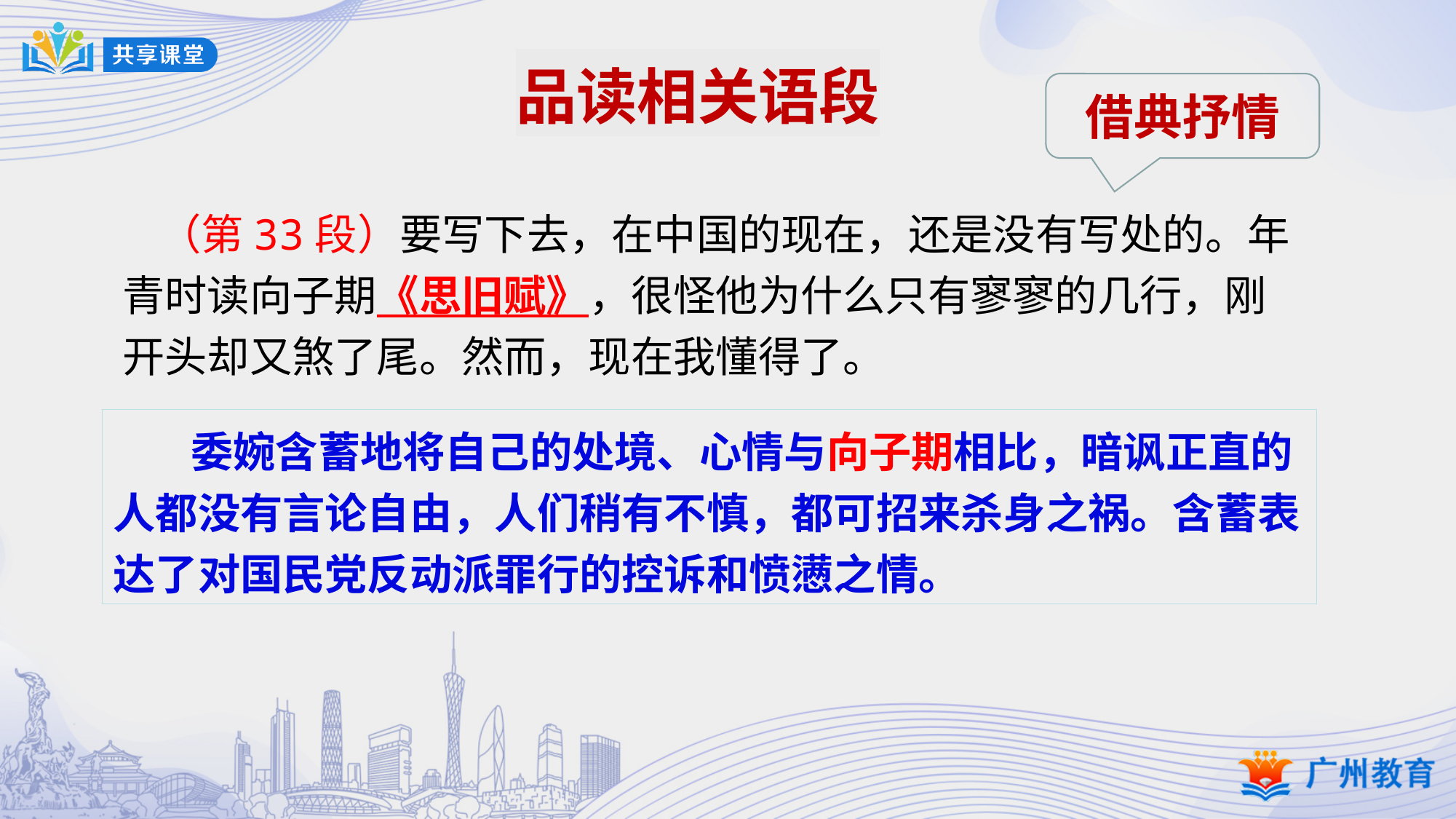

品读相关语段
借典抒情
（第33段）要写下去，在中国的现在，还是没有写处的。年青时读向子期《思旧赋》，很怪他为什么只有寥寥的几行，刚开头却又煞了尾。然而，现在我懂得了。
       委婉含蓄地将自己的处境、心情与向子期相比，暗讽正直的人都没有言论自由，人们稍有不慎，都可招来杀身之祸。含蓄表达了对国民党反动派罪行的控诉和愤懑之情。